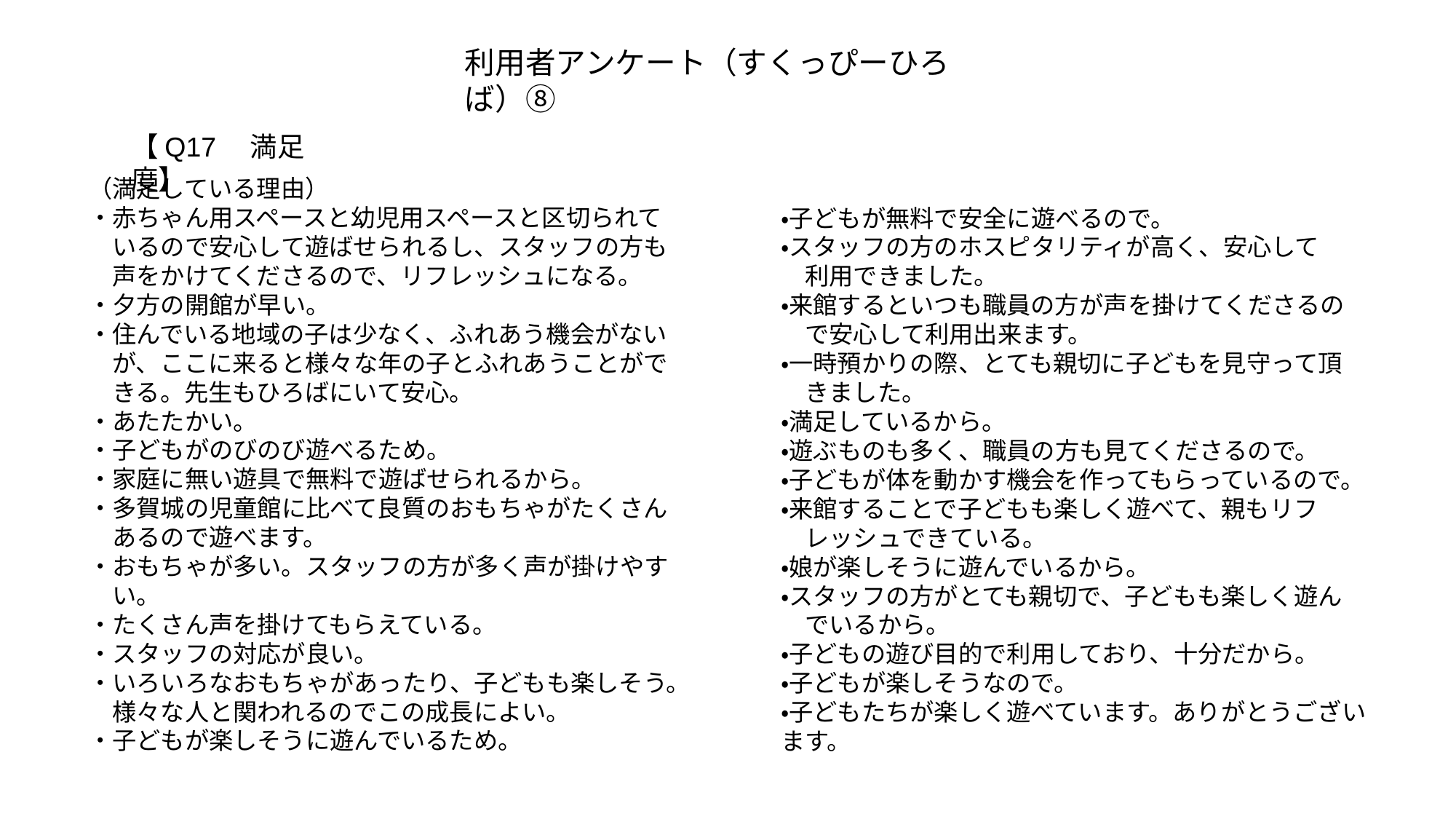

利用者アンケート（すくっぴーひろば）⑧
【Q17　満足度】
（満足している理由）
・赤ちゃん用スペースと幼児用スペースと区切られて
　いるので安心して遊ばせられるし、スタッフの方も
　声をかけてくださるので、リフレッシュになる。
・夕方の開館が早い。
・住んでいる地域の子は少なく、ふれあう機会がない
　が、ここに来ると様々な年の子とふれあうことがで
　きる。先生もひろばにいて安心。
・あたたかい。
・子どもがのびのび遊べるため。
・家庭に無い遊具で無料で遊ばせられるから。
・多賀城の児童館に比べて良質のおもちゃがたくさん
　あるので遊べます。
・おもちゃが多い。スタッフの方が多く声が掛けやす
　い。
・たくさん声を掛けてもらえている。
・スタッフの対応が良い。
・いろいろなおもちゃがあったり、子どもも楽しそう。
　様々な人と関われるのでこの成長によい。
・子どもが楽しそうに遊んでいるため。

・子どもが無料で安全に遊べるので。
・スタッフの方のホスピタリティが高く、安心して
　利用できました。
・来館するといつも職員の方が声を掛けてくださるの
　で安心して利用出来ます。
・一時預かりの際、とても親切に子どもを見守って頂
　きました。
・満足しているから。
・遊ぶものも多く、職員の方も見てくださるので。
・子どもが体を動かす機会を作ってもらっているので。
・来館することで子どもも楽しく遊べて、親もリフ
　レッシュできている。
・娘が楽しそうに遊んでいるから。
・スタッフの方がとても親切で、子どもも楽しく遊ん
　でいるから。
・子どもの遊び目的で利用しており、十分だから。
・子どもが楽しそうなので。
・子どもたちが楽しく遊べています。ありがとうございます。